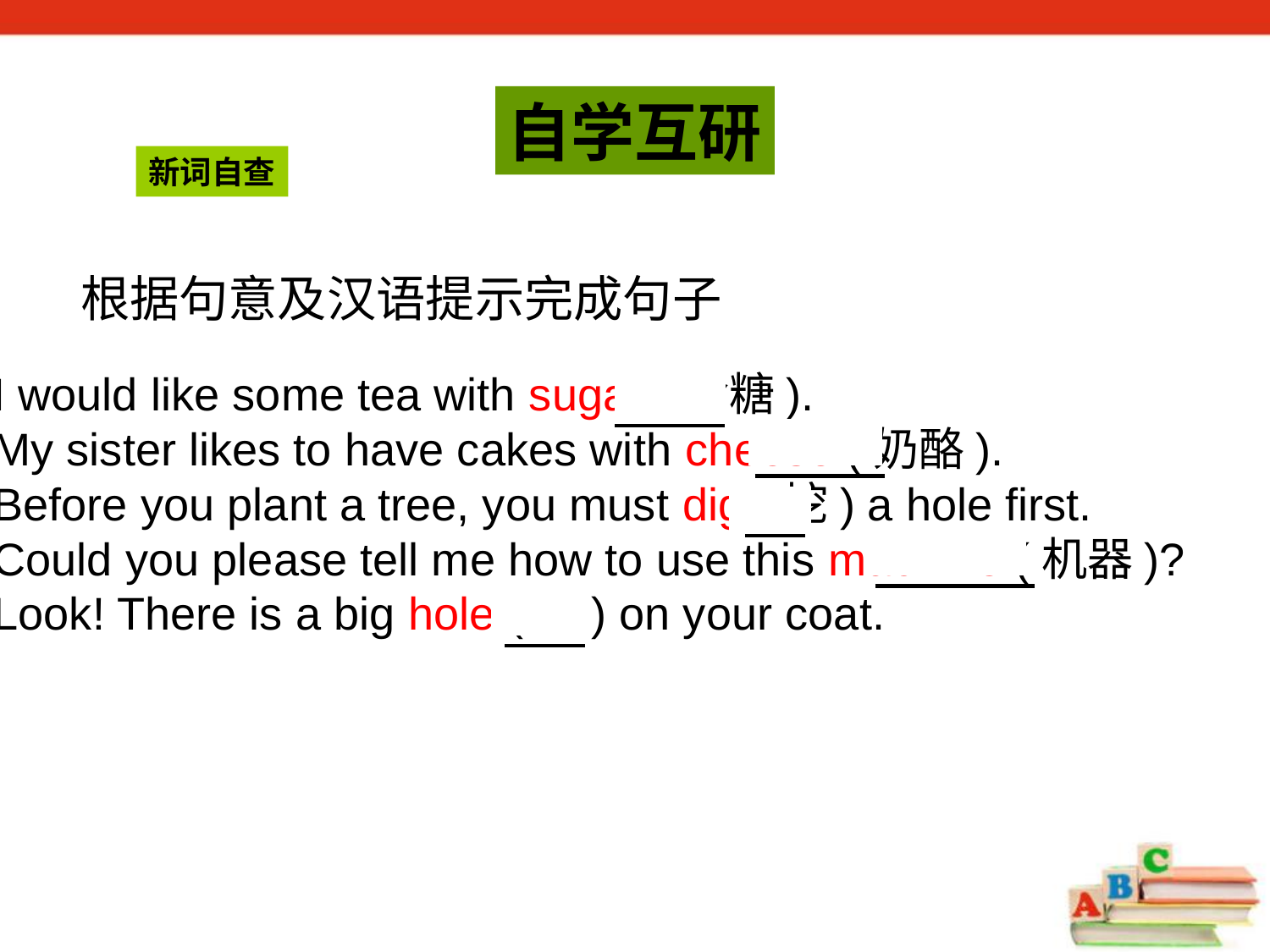

自学互研
新词自查
根据句意及汉语提示完成句子

1. I would like some tea with sugar (食糖).
2. My sister likes to have cakes with cheese (奶酪).
3. Before you plant a tree, you must dig (挖) a hole first.
4. Could you please tell me how to use this machine (机器)?
5. Look! There is a big hole (洞) on your coat.